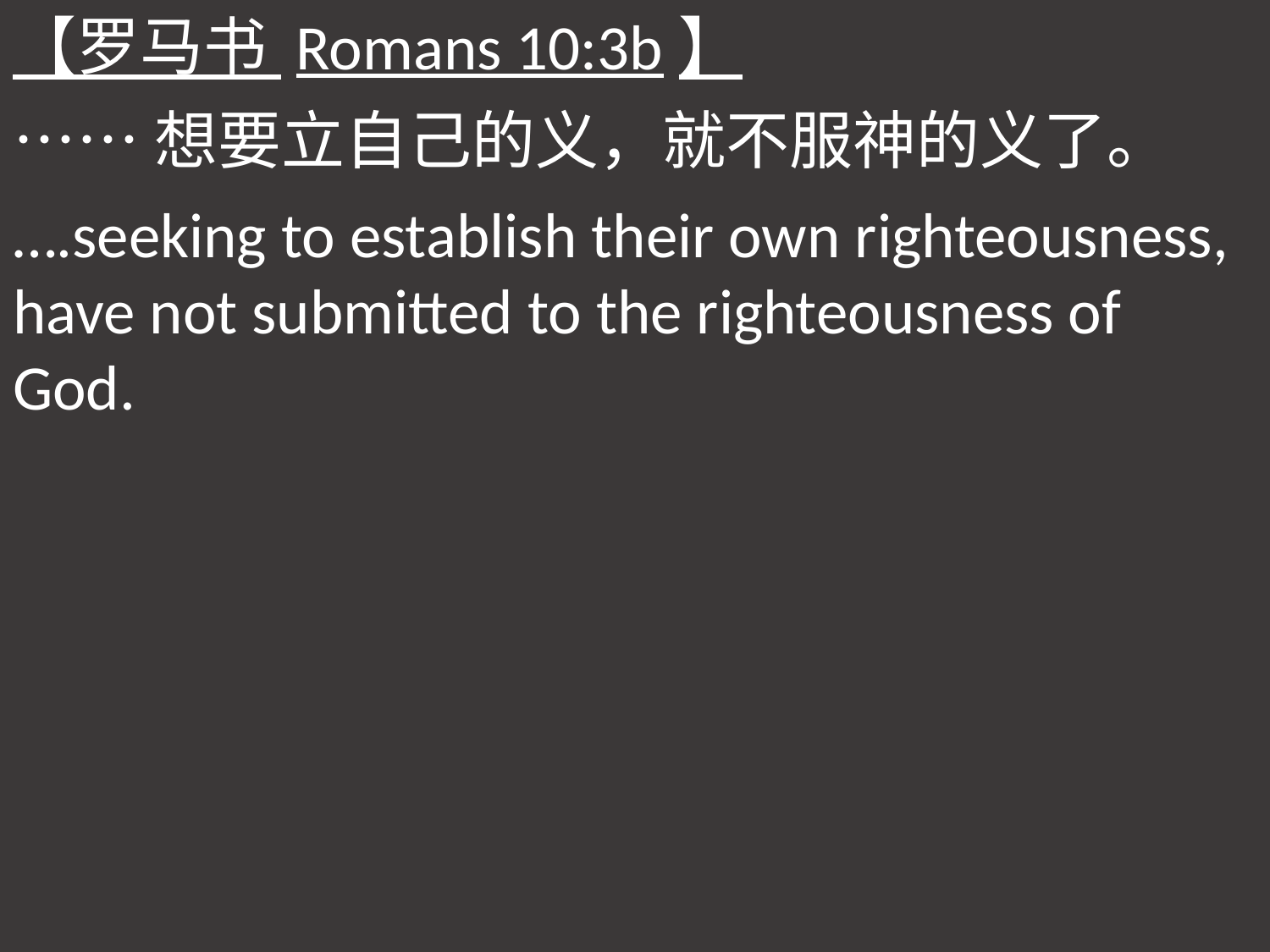

【罗马书 Romans 10:3b】
……想要立自己的义，就不服神的义了。
….seeking to establish their own righteousness, have not submitted to the righteousness of God.